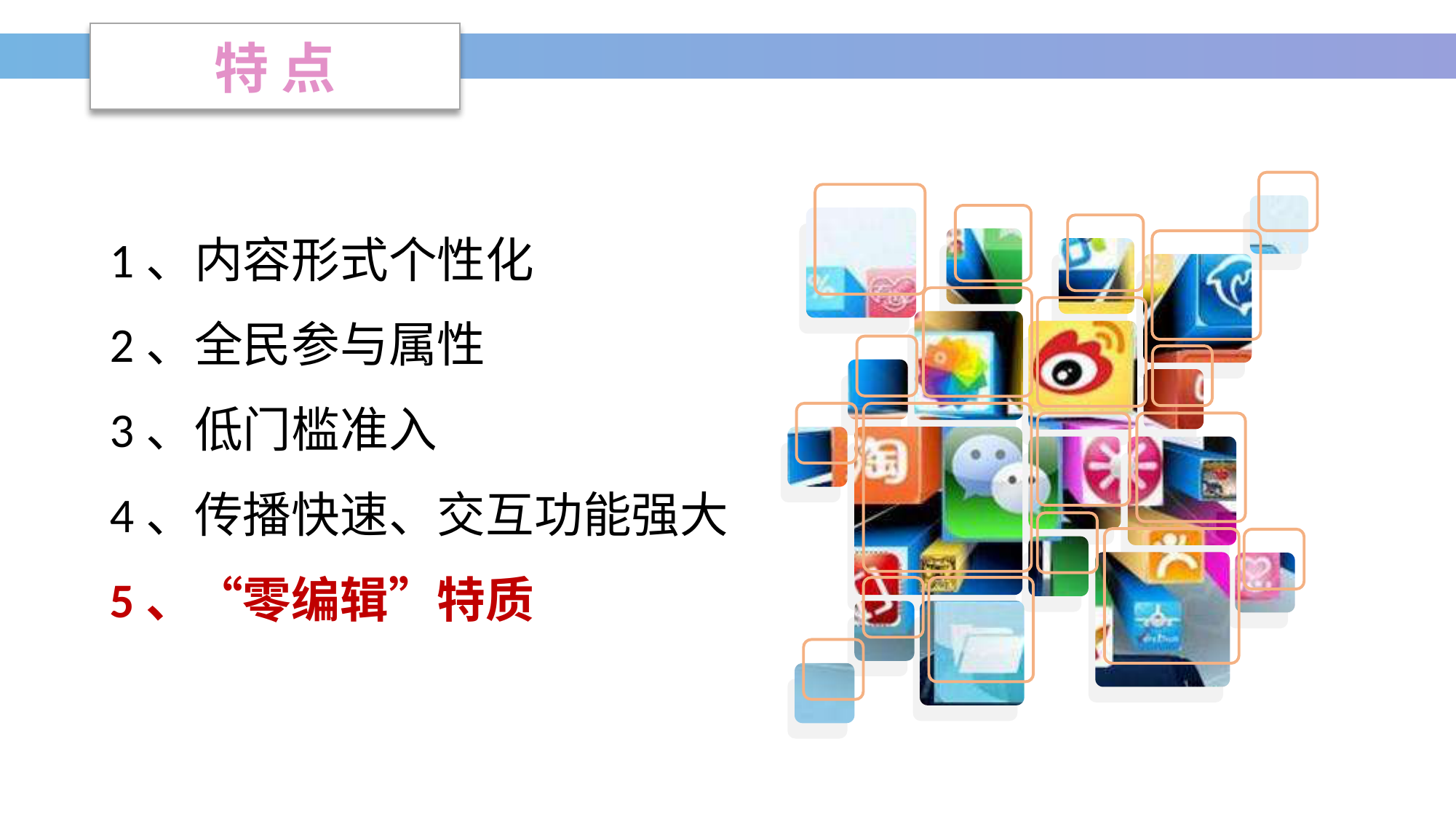

特 点

1、内容形式个性化
2、全民参与属性
3、低门槛准入
4、传播快速、交互功能强大
5、“零编辑”特质